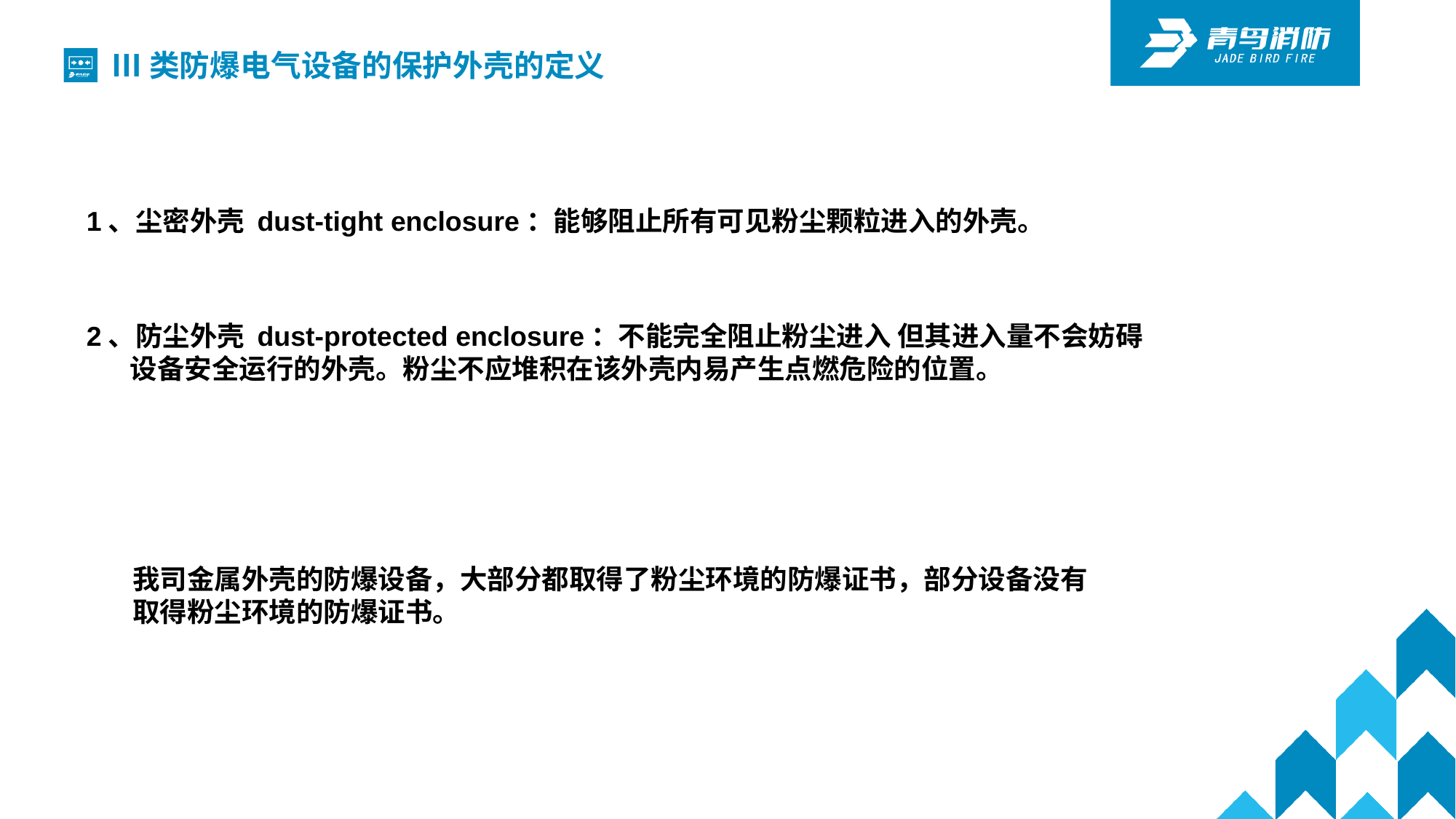

Ⅲ类防爆电气设备的保护外壳的定义
1、尘密外壳 dust-tight enclosure：能够阻止所有可见粉尘颗粒进入的外壳。
2、防尘外壳 dust-protected enclosure：不能完全阻止粉尘进入 但其进入量不会妨碍
      设备安全运行的外壳。粉尘不应堆积在该外壳内易产生点燃危险的位置。
我司金属外壳的防爆设备，大部分都取得了粉尘环境的防爆证书，部分设备没有取得粉尘环境的防爆证书。